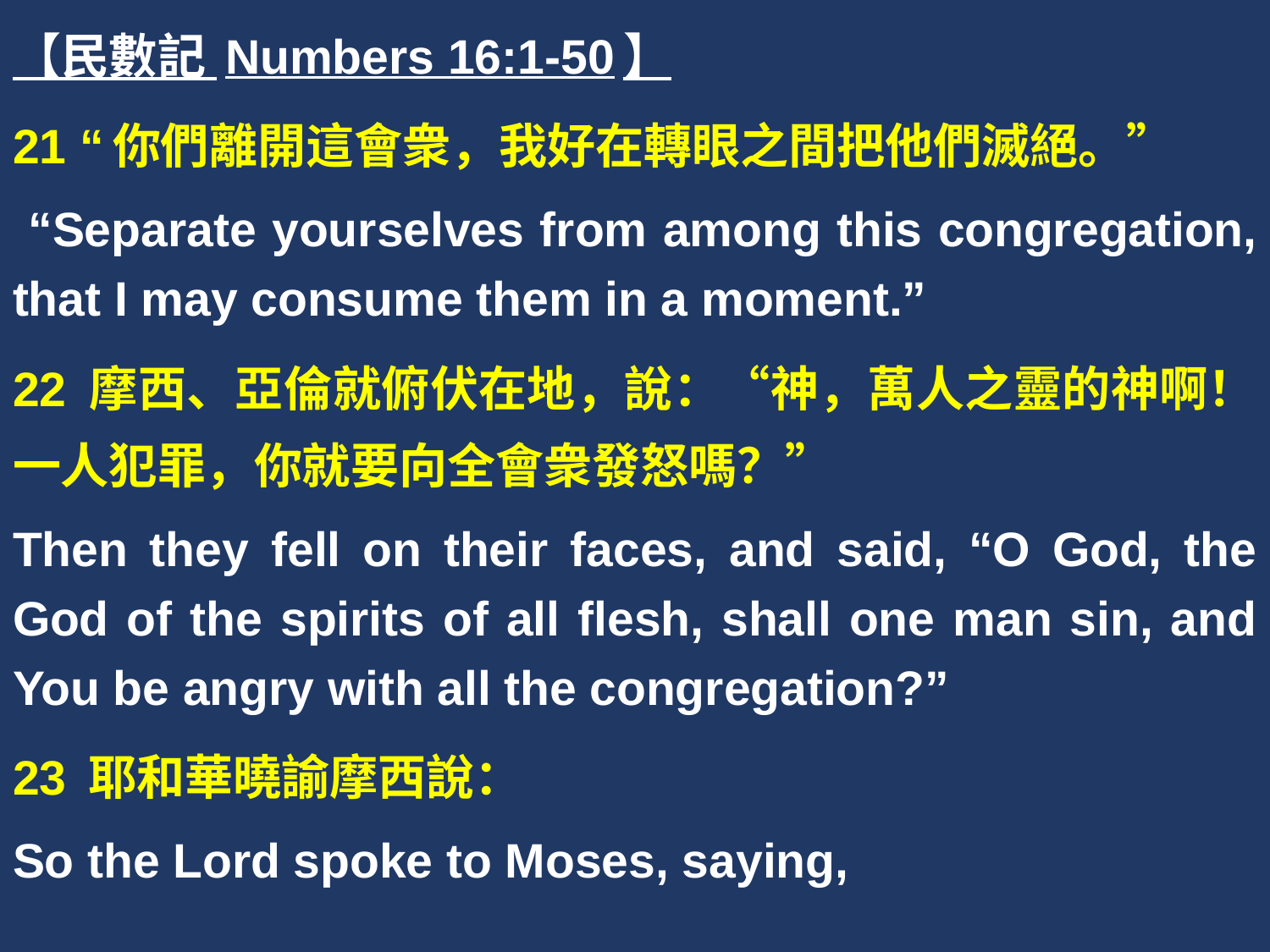

【民數記 Numbers 16:1-50】
21 “你們離開這會衆，我好在轉眼之間把他們滅絕。”
 “Separate yourselves from among this congregation, that I may consume them in a moment.”
22 摩西、亞倫就俯伏在地，說：“神，萬人之靈的神啊！一人犯罪，你就要向全會衆發怒嗎？”
Then they fell on their faces, and said, “O God, the God of the spirits of all flesh, shall one man sin, and You be angry with all the congregation?”
23 耶和華曉諭摩西說：
So the Lord spoke to Moses, saying,